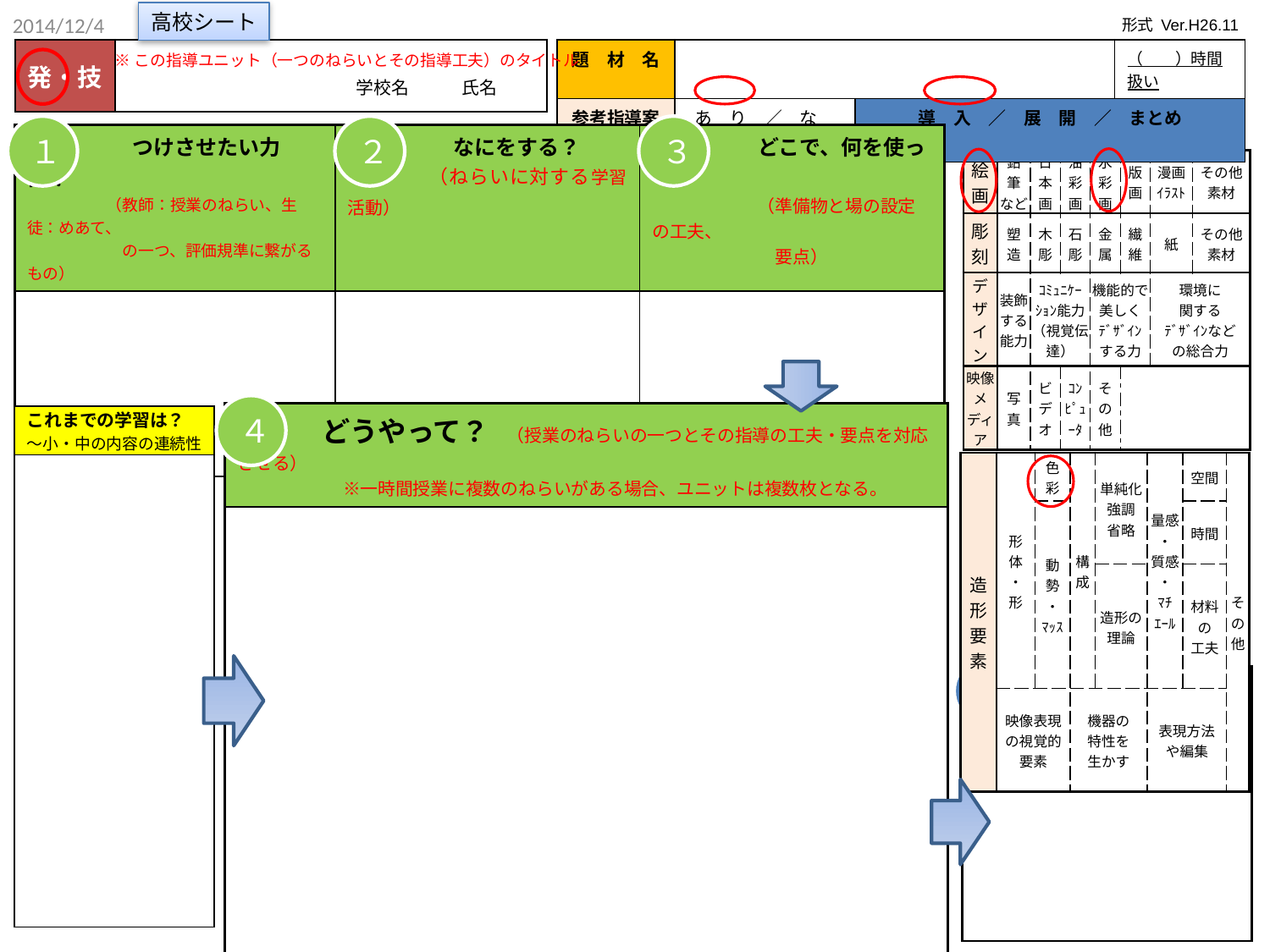

高校シート
2014/12/4
形式 Ver.H26.11
| 発・技 | 学校名　　　氏名 |
| --- | --- |
| 題　材　名 |  |  | （　　）時間扱い |
| --- | --- | --- | --- |
| 参考指導案 | あ　り　／　な　し | 導　入　／　展　開　／　まとめ |  |
※この指導ユニット（一つのねらいとその指導工夫）のタイトル

１
２
３
| 【扱う材料や造形要素等】 |  |  |  |  |  |  |  |
| --- | --- | --- | --- | --- | --- | --- | --- |
| 絵画 | 鉛 筆 など | 日 本 画 | 油 彩 画 | 水 彩 画 | 版 画 | 漫画 ｲﾗｽﾄ | その他素材 |
| 彫刻 | 塑 造 | 木 彫 | 石 彫 | 金 属 | 繊 維 | 紙 | その他素材 |
| デ ザ イ ン | 装飾 する 能力 | ｺﾐｭﾆｹｰ ｼｮﾝ能力 （視覚伝達） |  | 機能的で美しく ﾃﾞｻﾞｲﾝ する力 |  | 環境に 関する ﾃﾞｻﾞｲﾝなど の総合力 |  |
| 映像メディア | 写 真 | ビ デ オ | ｺﾝﾋﾟｭｰﾀ | そ の 他 |  |  |  |
| つけさせたい力は？ 　　　　　（教師：授業のねらい、生徒：めあて、　　　　　　 　　　　　　の一つ、評価規準に繋がるもの） | なにをする？ 　　　　（ねらいに対する学習活動） | どこで、何を使って？ 　　　　　　（準備物と場の設定の工夫、　 　　　　　　　要点） |
| --- | --- | --- |
|  |  |  |

４
| どうやって？　（授業のねらいの一つとその指導の工夫・要点を対応させる） 　　　　　　※一時間授業に複数のねらいがある場合、ユニットは複数枚となる。 |
| --- |
|  |
| これまでの学習は？ ～小・中の内容の連続性 |
| --- |
|  |
| 造 形 要 素 | 形 体 ・ 形 | 色 彩 | 構成 | 単純化 強調 省略 | 量感 ・ 質感 ・ ﾏﾁ ｴｰﾙ | 空間 | そ の他 |
| --- | --- | --- | --- | --- | --- | --- | --- |
|  |  | 動 勢 ・ ﾏｯｽ |  |  |  | 時間 |  |
|  |  |  |  | 造形の 理論 |  | 材料の 工夫 |  |
|  | 映像表現の視覚的要素 |  | 機器の 特性を 生かす |  | 表現方法 や編集 |  |  |

５
| 次に？さらに？ 　　　　（展開例・発展例） |
| --- |
|  |